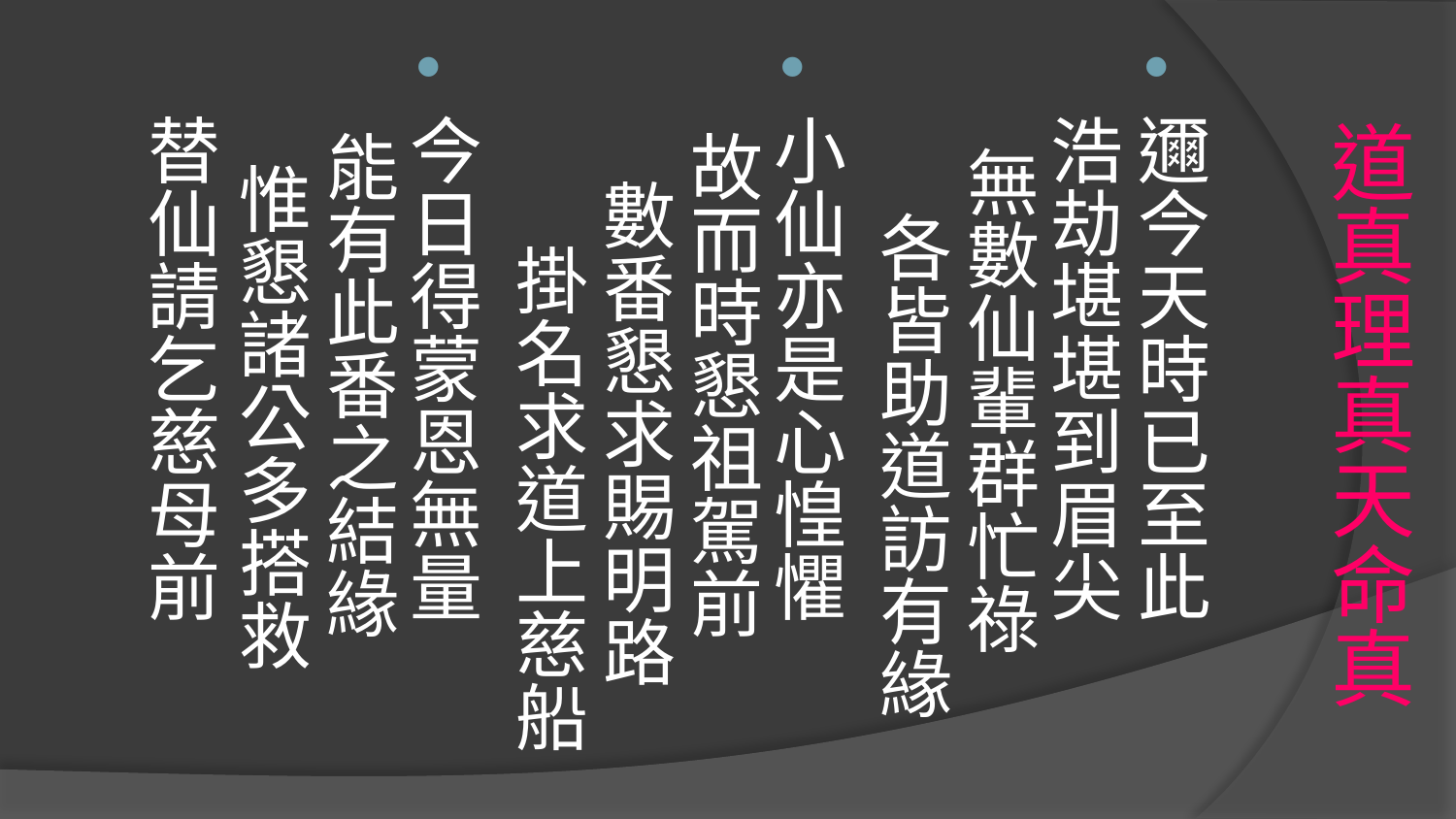

邇今天時已至此          浩劫堪堪到眉尖            無數仙輩群忙祿              各皆助道訪有緣
小仙亦是心惶懼           故而時懇祖駕前             數番懇求賜明路              掛名求道上慈船
今日得蒙恩無量           能有此番之結緣            惟懇諸公多搭救      替仙請乞慈母前

# 道真理真天命真